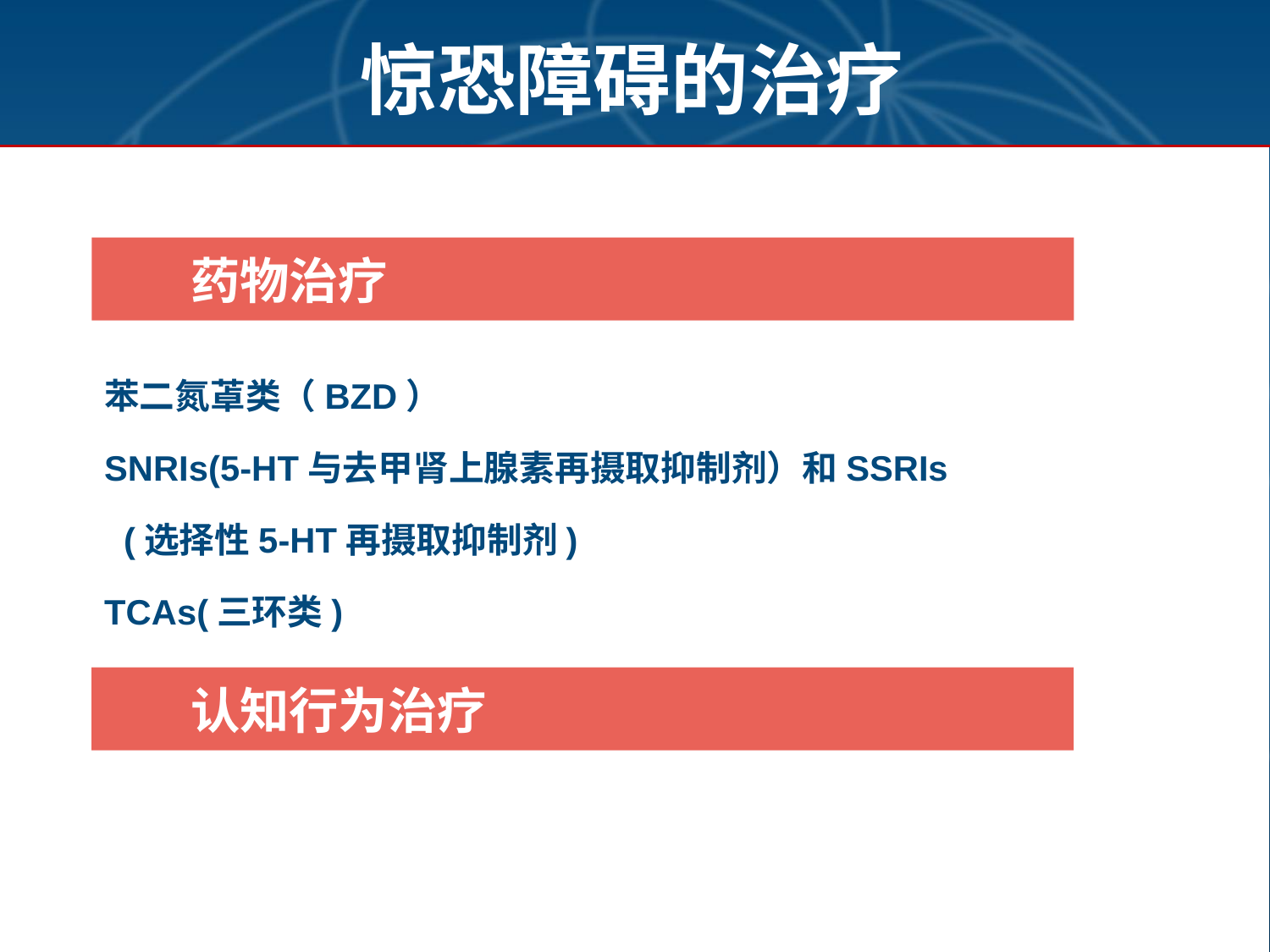

惊恐障碍的治疗
药物治疗
苯二氮䓬类（BZD）
SNRIs(5-HT与去甲肾上腺素再摄取抑制剂）和SSRIs
  (选择性5-HT再摄取抑制剂)
TCAs(三环类)

认知行为治疗